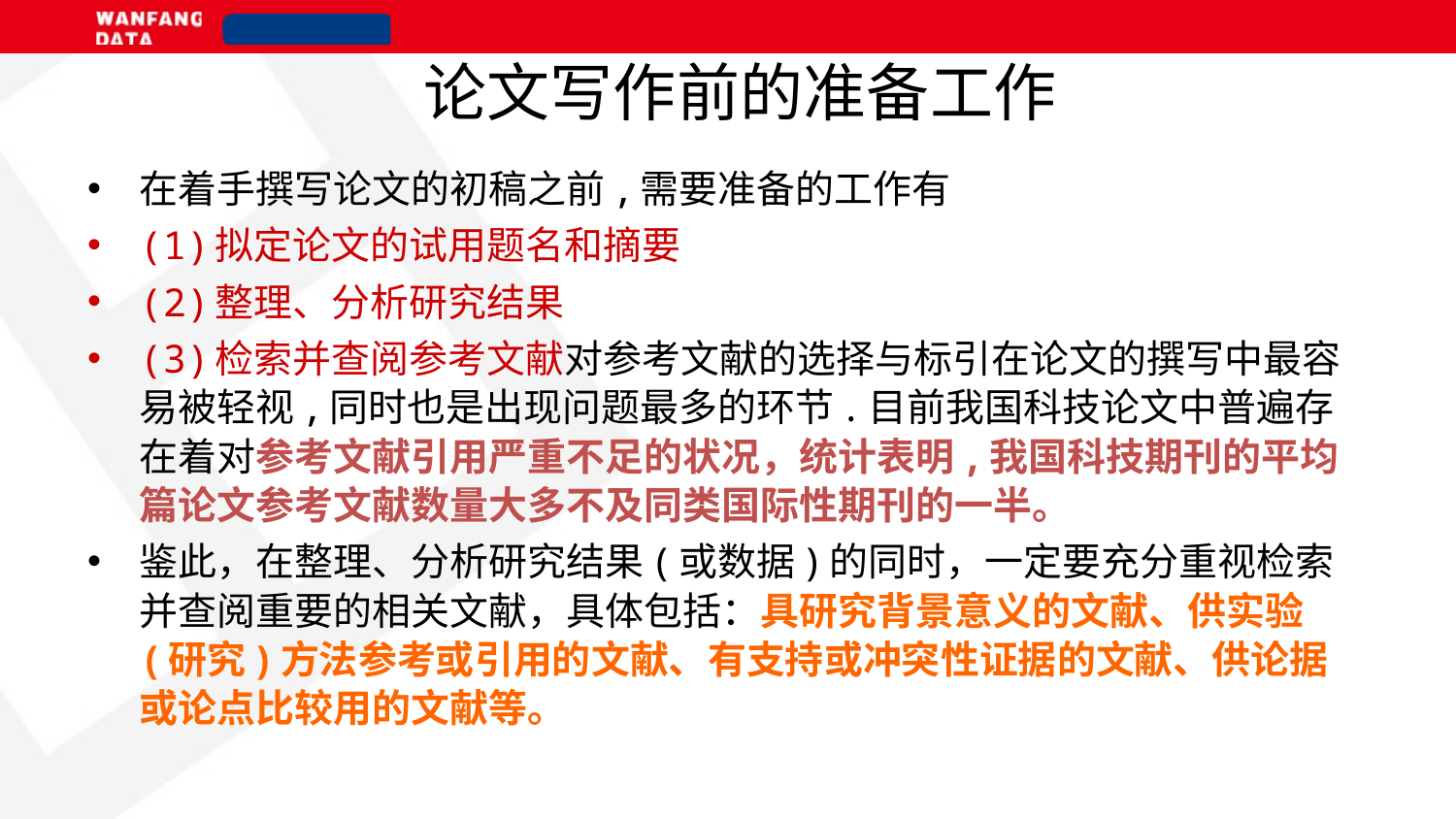

# 论文写作前的准备工作
在着手撰写论文的初稿之前,需要准备的工作有
(1)拟定论文的试用题名和摘要
(2)整理、分析研究结果
(3)检索并查阅参考文献对参考文献的选择与标引在论文的撰写中最容易被轻视,同时也是出现问题最多的环节.目前我国科技论文中普遍存在着对参考文献引用严重不足的状况，统计表明,我国科技期刊的平均篇论文参考文献数量大多不及同类国际性期刊的一半。
鉴此，在整理、分析研究结果(或数据)的同时，一定要充分重视检索并查阅重要的相关文献，具体包括：具研究背景意义的文献、供实验(研究)方法参考或引用的文献、有支持或冲突性证据的文献、供论据或论点比较用的文献等。